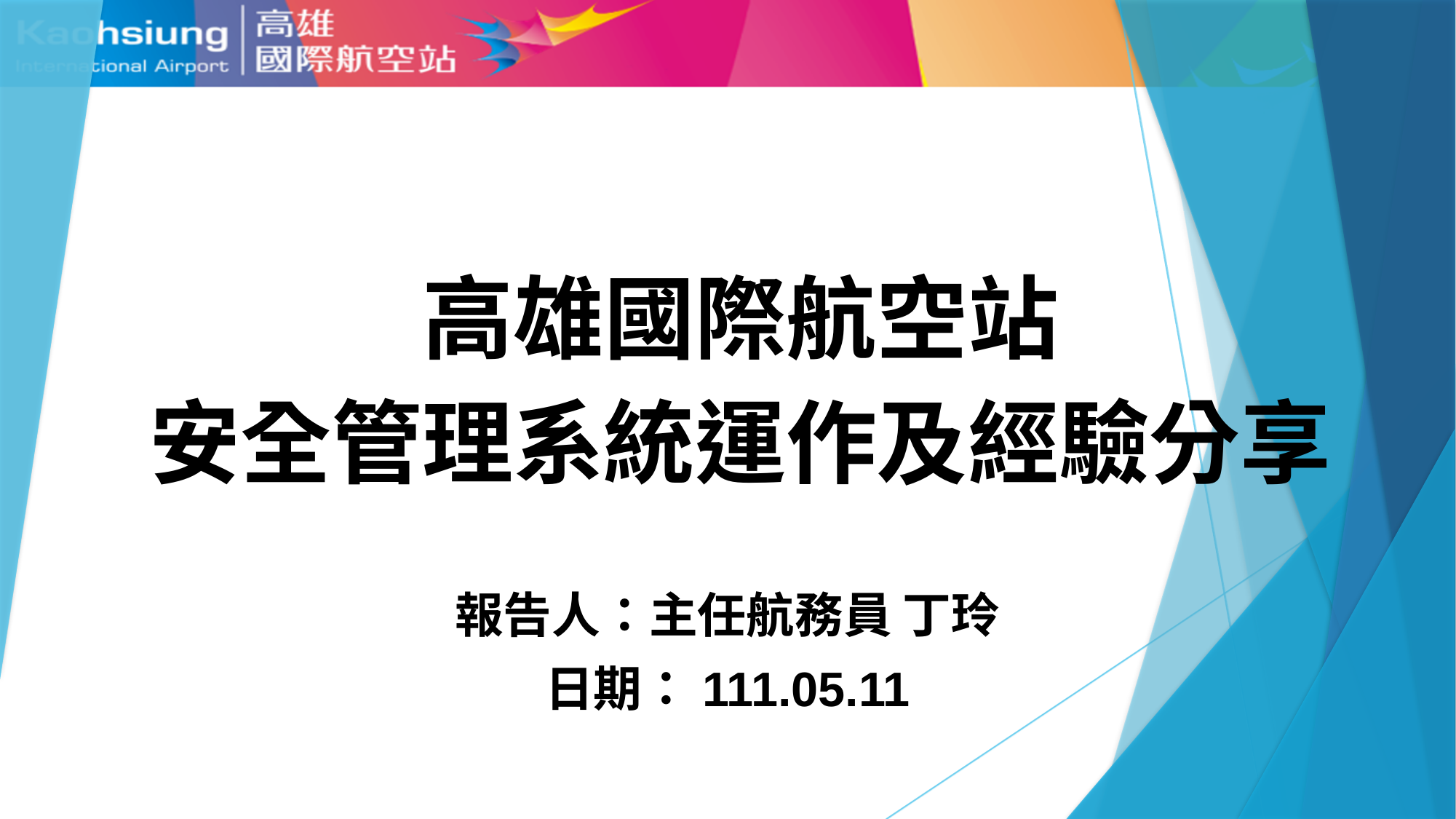

高雄國際航空站
安全管理系統運作及經驗分享
報告人：主任航務員 丁玲
日期：111.05.11